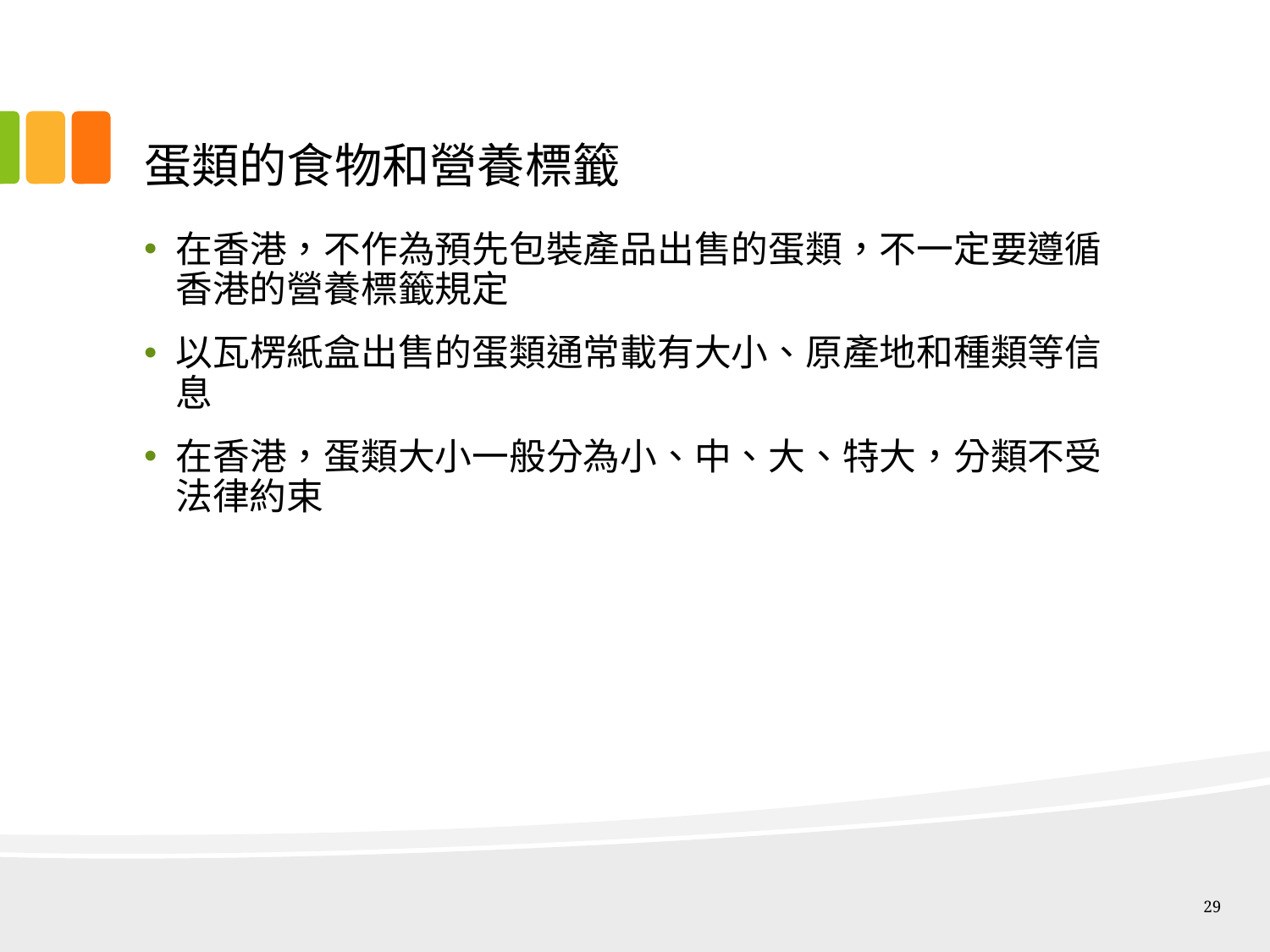

# 蛋類的食物和營養標籤
在香港，不作為預先包裝產品出售的蛋類，不一定要遵循香港的營養標籤規定
以瓦楞紙盒出售的蛋類通常載有大小、原產地和種類等信息
在香港，蛋類大小一般分為小、中、大、特大，分類不受法律約束
29